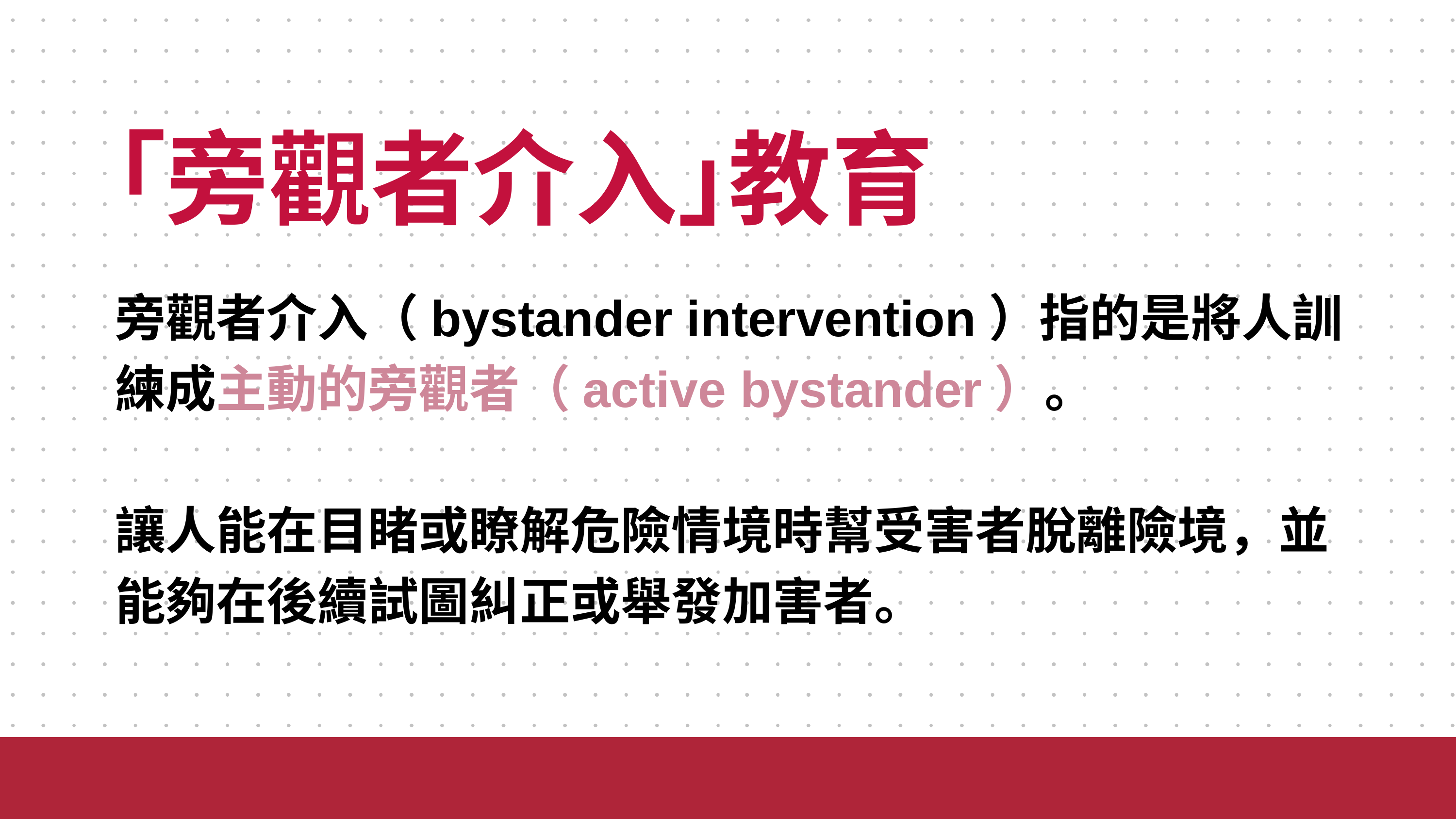

｢旁觀者介入｣教育
旁觀者介入（bystander intervention）指的是將人訓練成主動的旁觀者（active bystander）。

讓人能在目睹或瞭解危險情境時幫受害者脫離險境，並能夠在後續試圖糾正或舉發加害者。